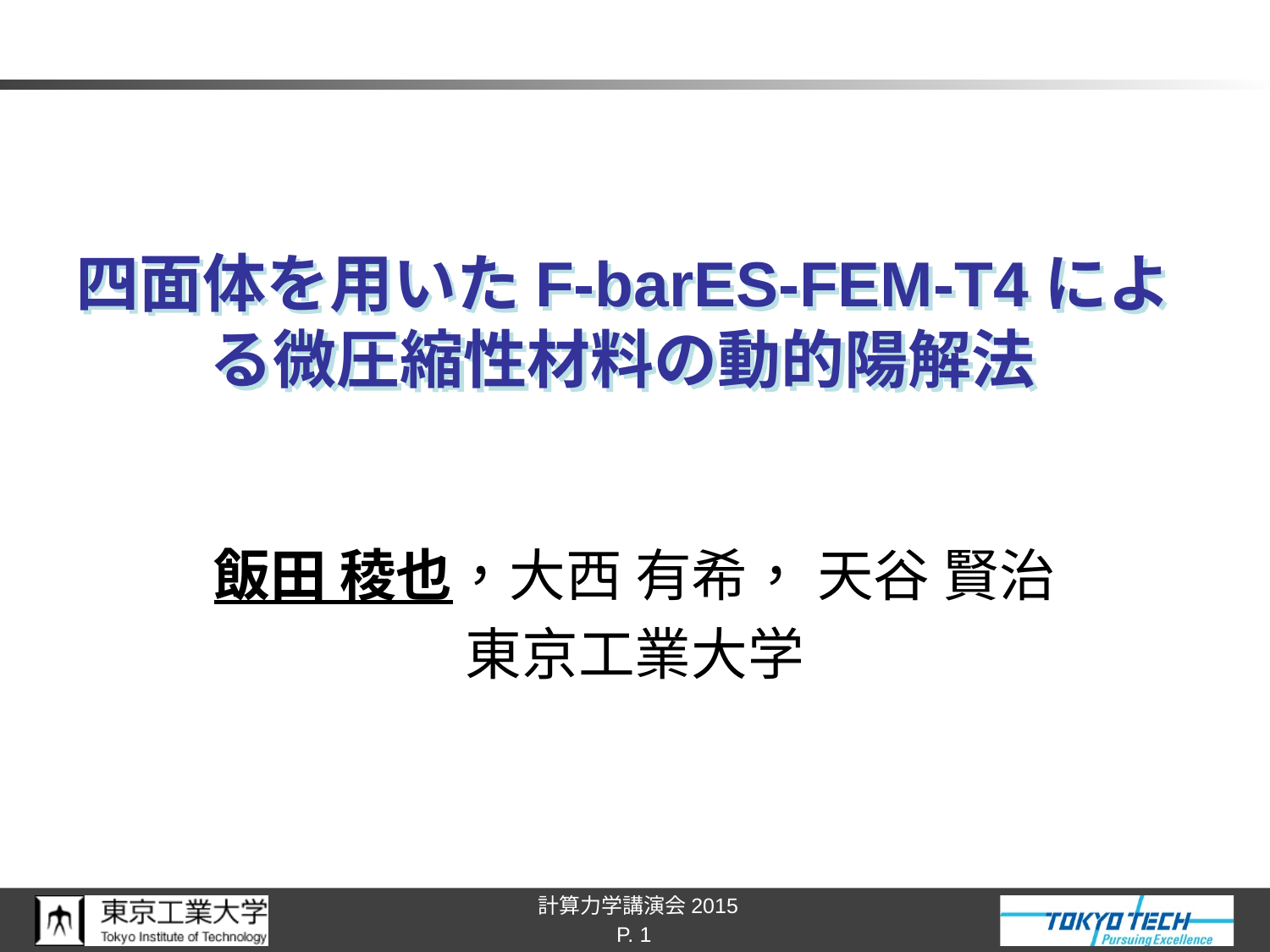

# 四面体を用いたF-barES-FEM-T4による微圧縮性材料の動的陽解法
飯田 稜也，大西 有希， 天谷 賢治
東京工業大学

P. 1